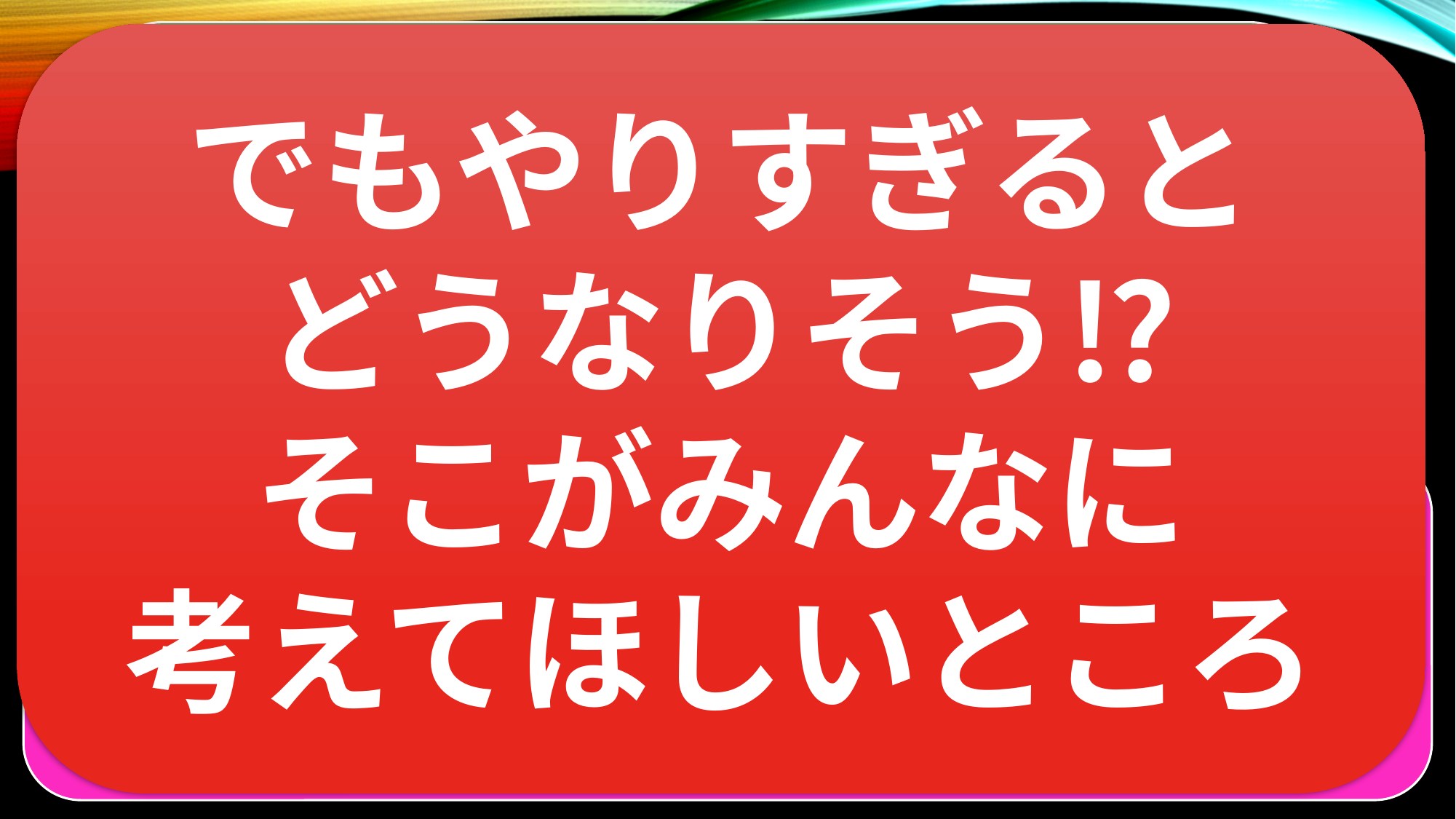

スポンサーが付くように
お客さんが入るように
➡お金を稼ぐために
でもやりすぎると
どうなりそう⁉
そこがみんなに
考えてほしいところ
八村塁選手、張本智和選手、バレーボール女子日本代表の画像
#

ルールを
変えていくことも必要